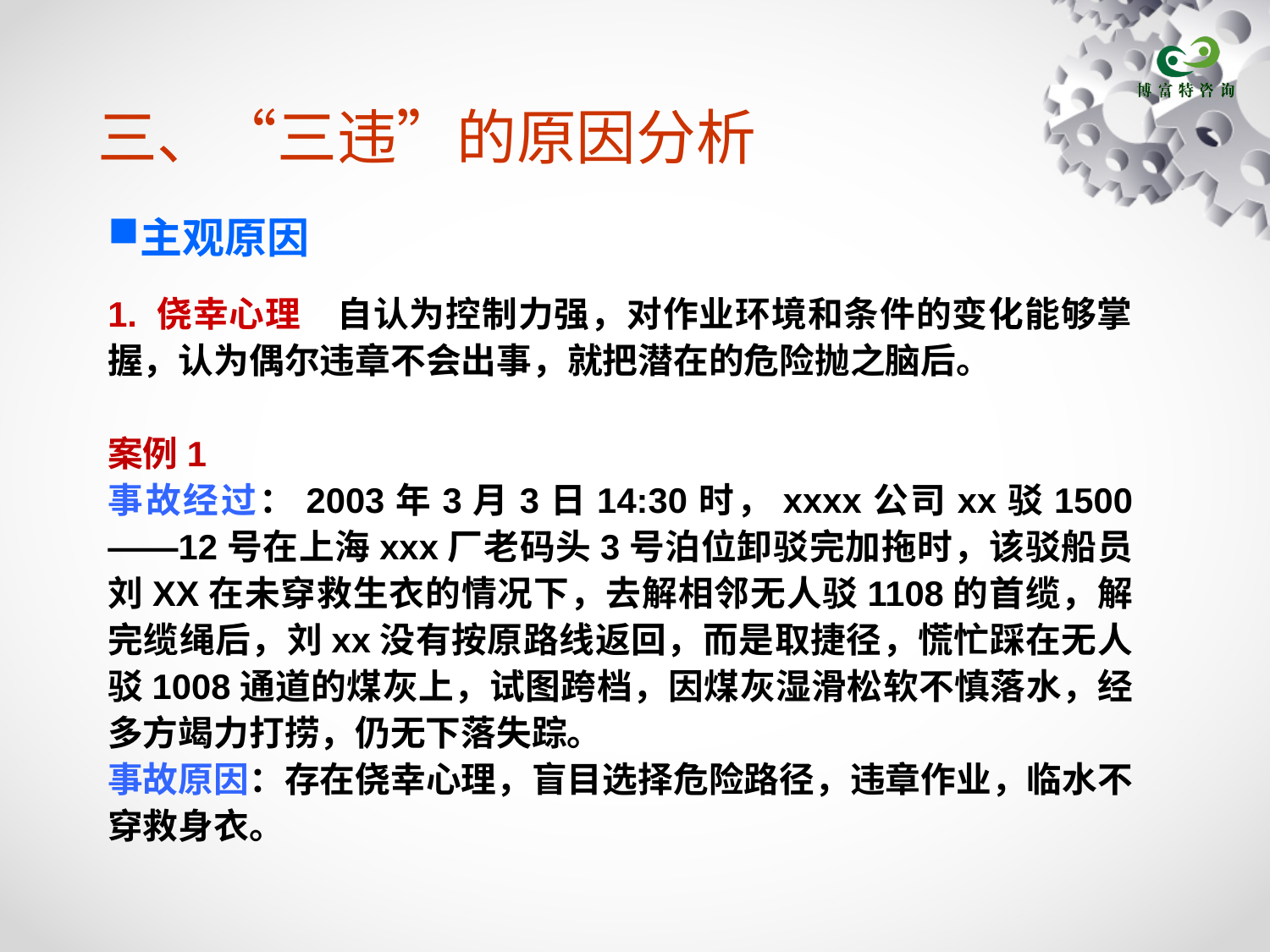

# 三、“三违”的原因分析
主观原因

1. 侥幸心理    自认为控制力强，对作业环境和条件的变化能够掌握，认为偶尔违章不会出事，就把潜在的危险抛之脑后。

案例1
事故经过：2003年3月3日14:30时，xxxx公司xx驳1500——12号在上海xxx厂老码头3号泊位卸驳完加拖时，该驳船员刘XX在未穿救生衣的情况下，去解相邻无人驳1108的首缆，解完缆绳后，刘xx没有按原路线返回，而是取捷径，慌忙踩在无人驳1008通道的煤灰上，试图跨档，因煤灰湿滑松软不慎落水，经多方竭力打捞，仍无下落失踪。
事故原因：存在侥幸心理，盲目选择危险路径，违章作业，临水不穿救身衣。